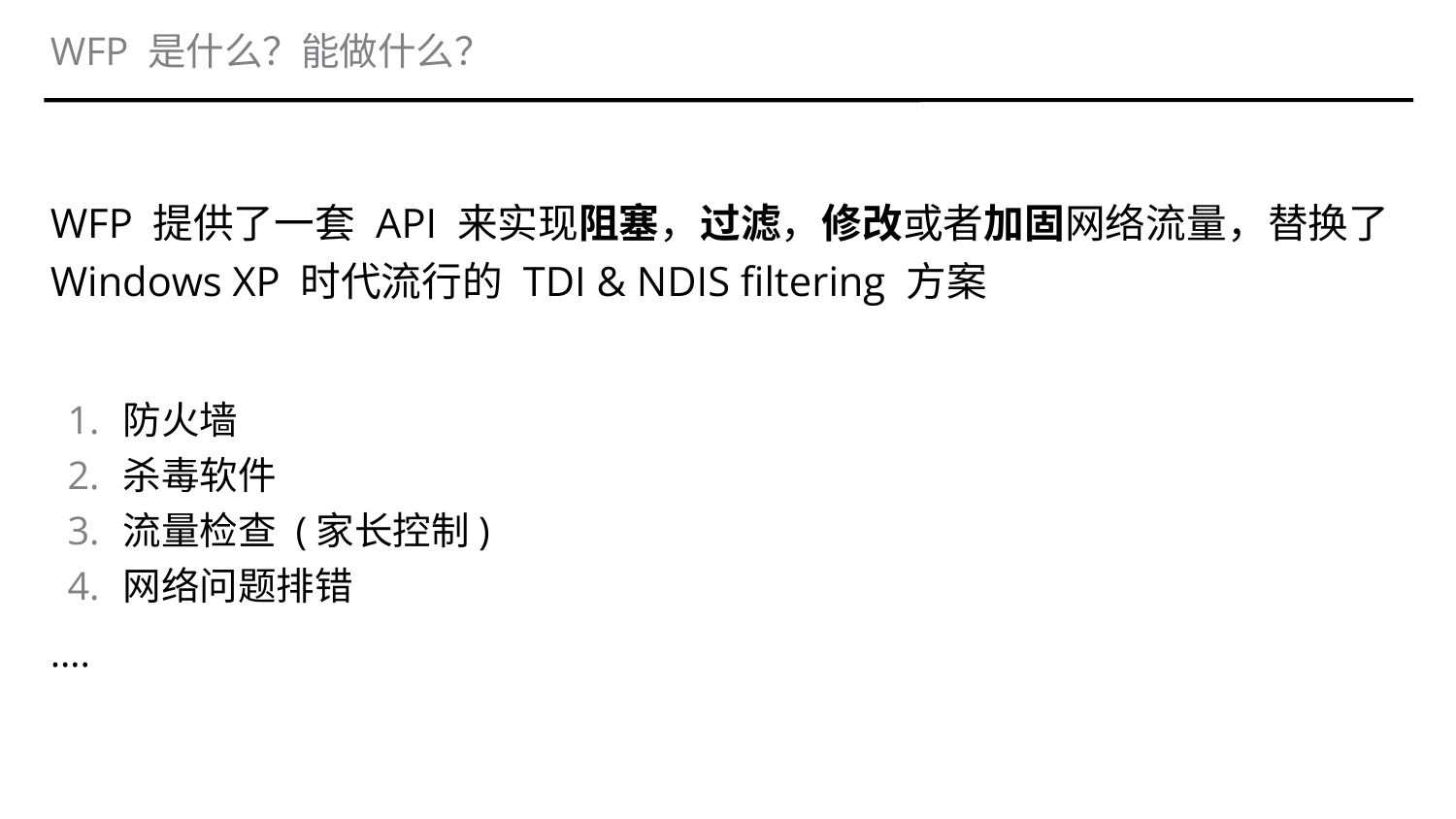

# WFP 是什么？能做什么？

WFP 提供了一套 API 来实现阻塞，过滤，修改或者加固网络流量，替换了 Windows XP 时代流行的 TDI & NDIS filtering 方案

防火墙
杀毒软件
流量检查 (家长控制)
网络问题排错
….